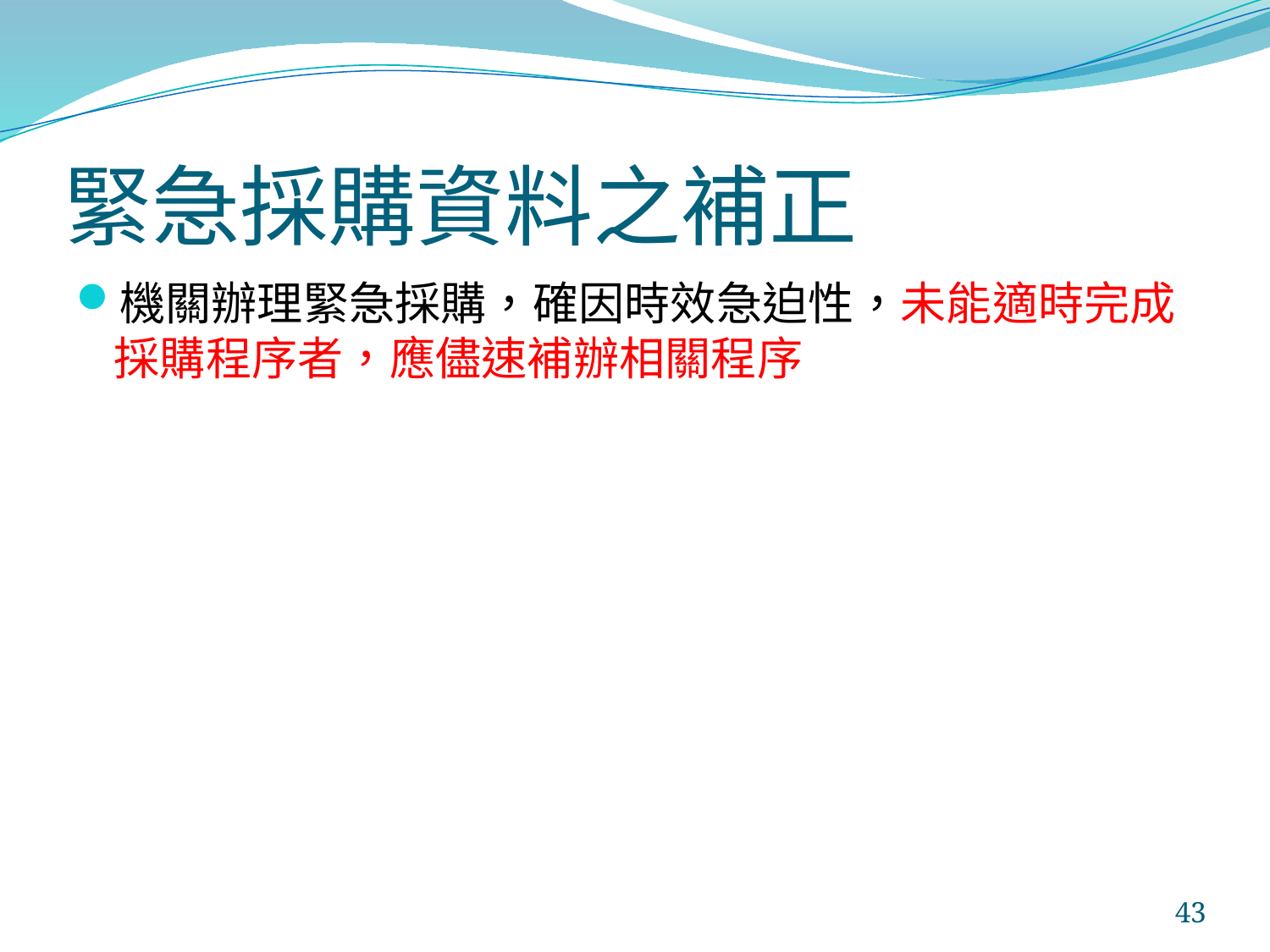

# 緊急採購資料之補正
機關辦理緊急採購，確因時效急迫性，未能適時完成採購程序者，應儘速補辦相關程序

43